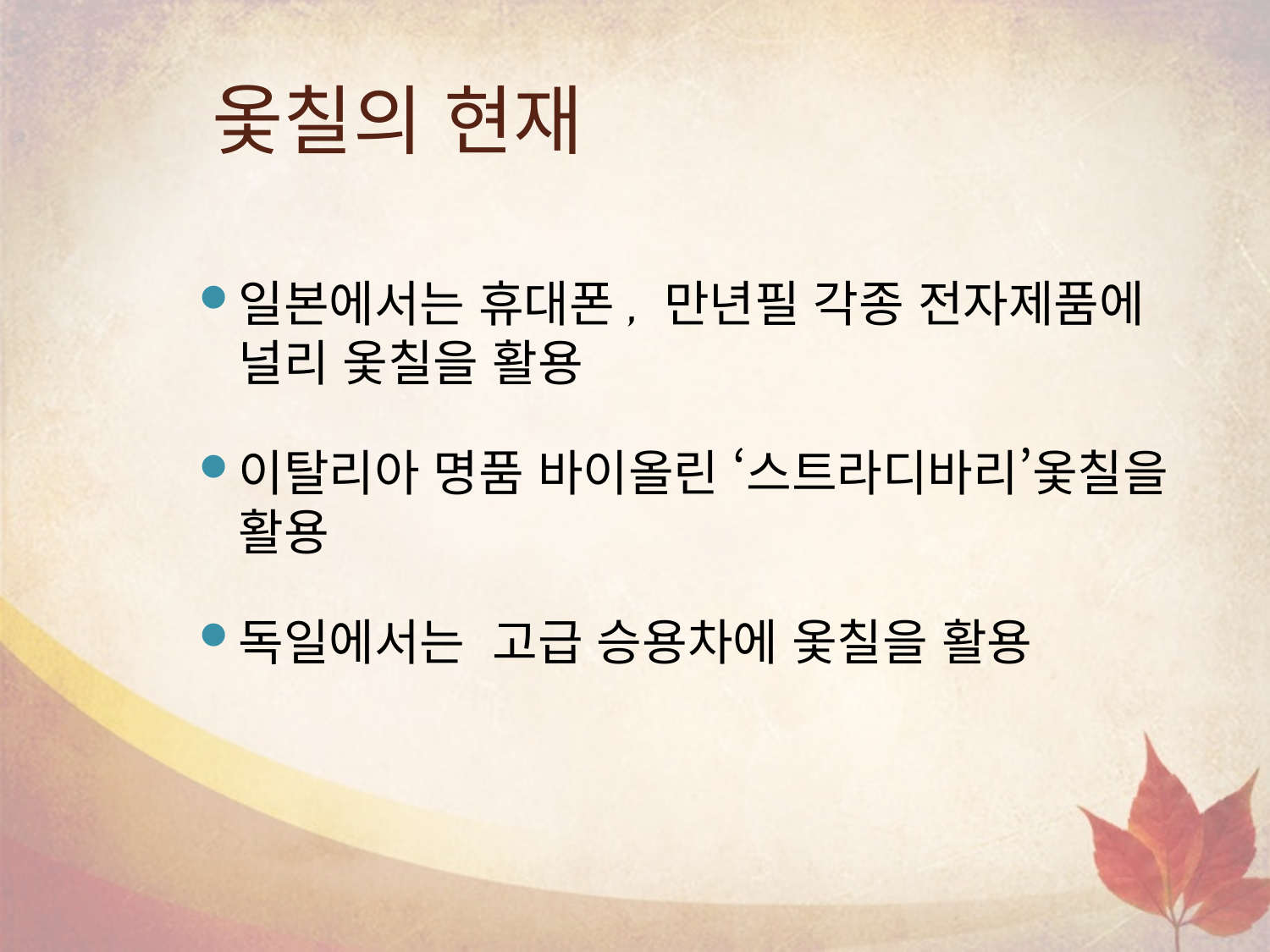

# 옻칠의 현재

일본에서는 휴대폰, 만년필 각종 전자제품에 널리 옻칠을 활용

이탈리아 명품 바이올린 ‘스트라디바리’옻칠을 활용

독일에서는  고급 승용차에 옻칠을 활용